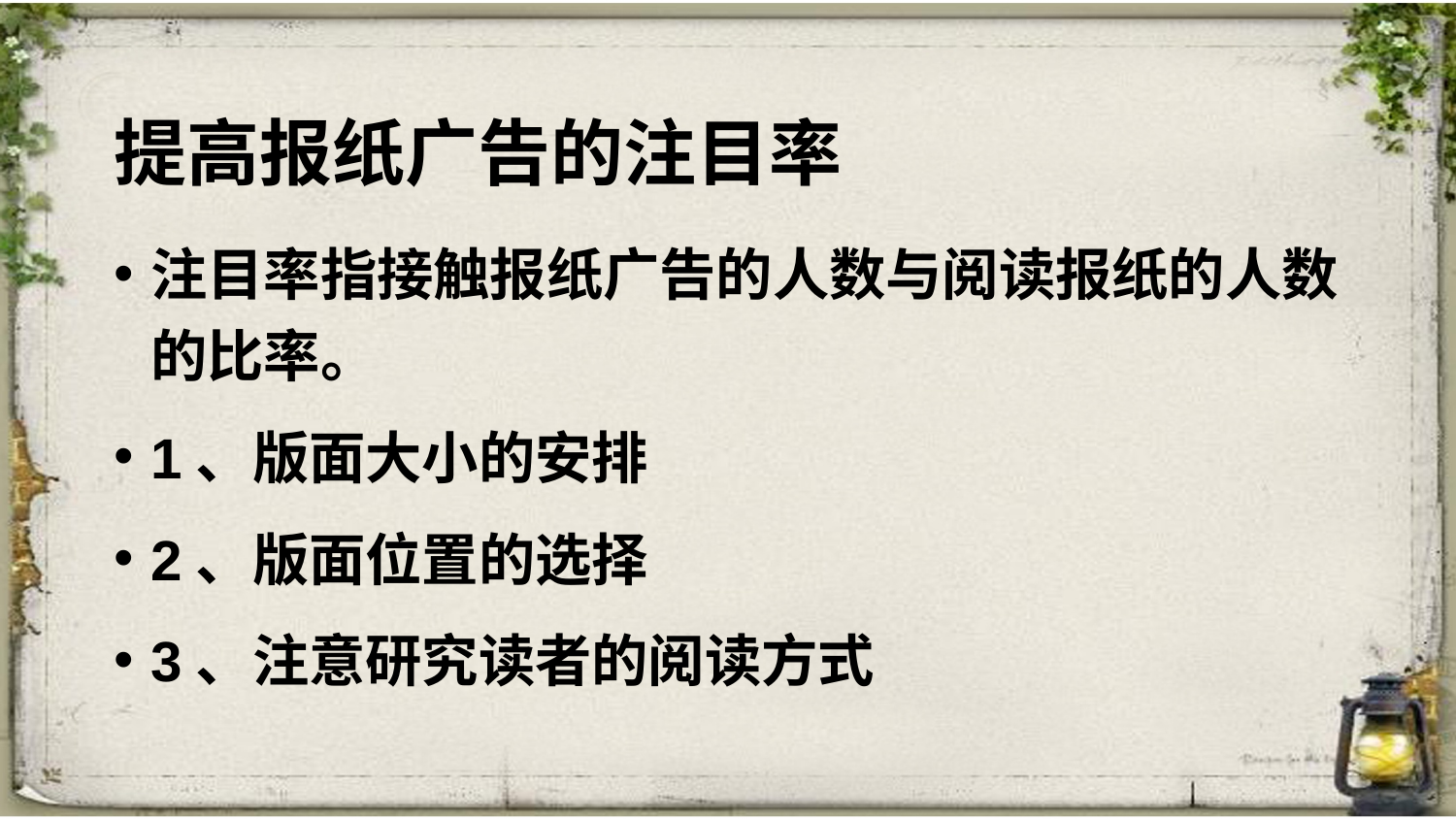

# 提高报纸广告的注目率
注目率指接触报纸广告的人数与阅读报纸的人数的比率。
1、版面大小的安排
2、版面位置的选择
3、注意研究读者的阅读方式